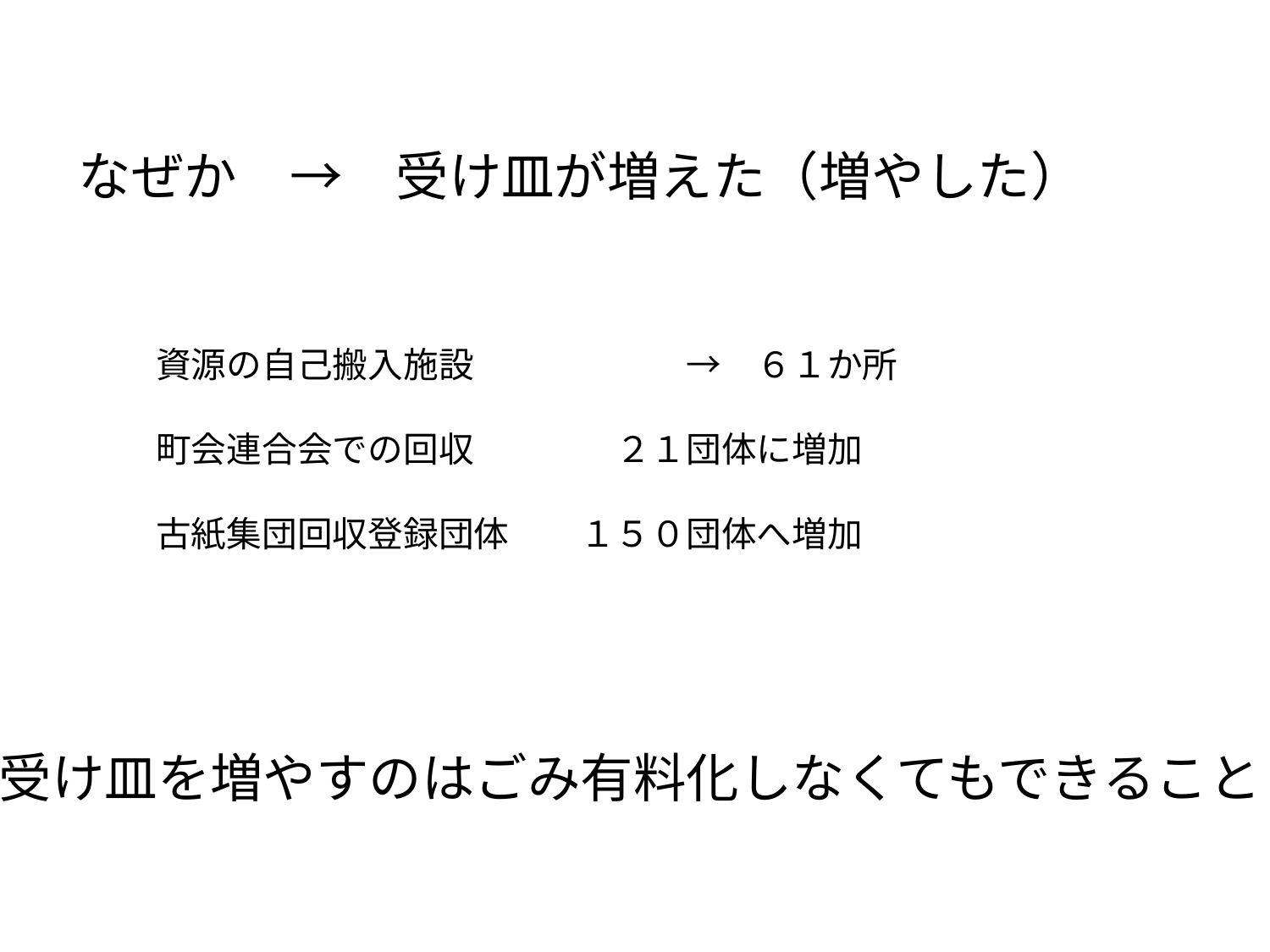

なぜか　→　受け皿が増えた（増やした）
資源の自己搬入施設　　　　　　→　６１か所

町会連合会での回収　　　　２１団体に増加

古紙集団回収登録団体　　１５０団体へ増加
受け皿を増やすのはごみ有料化しなくてもできること